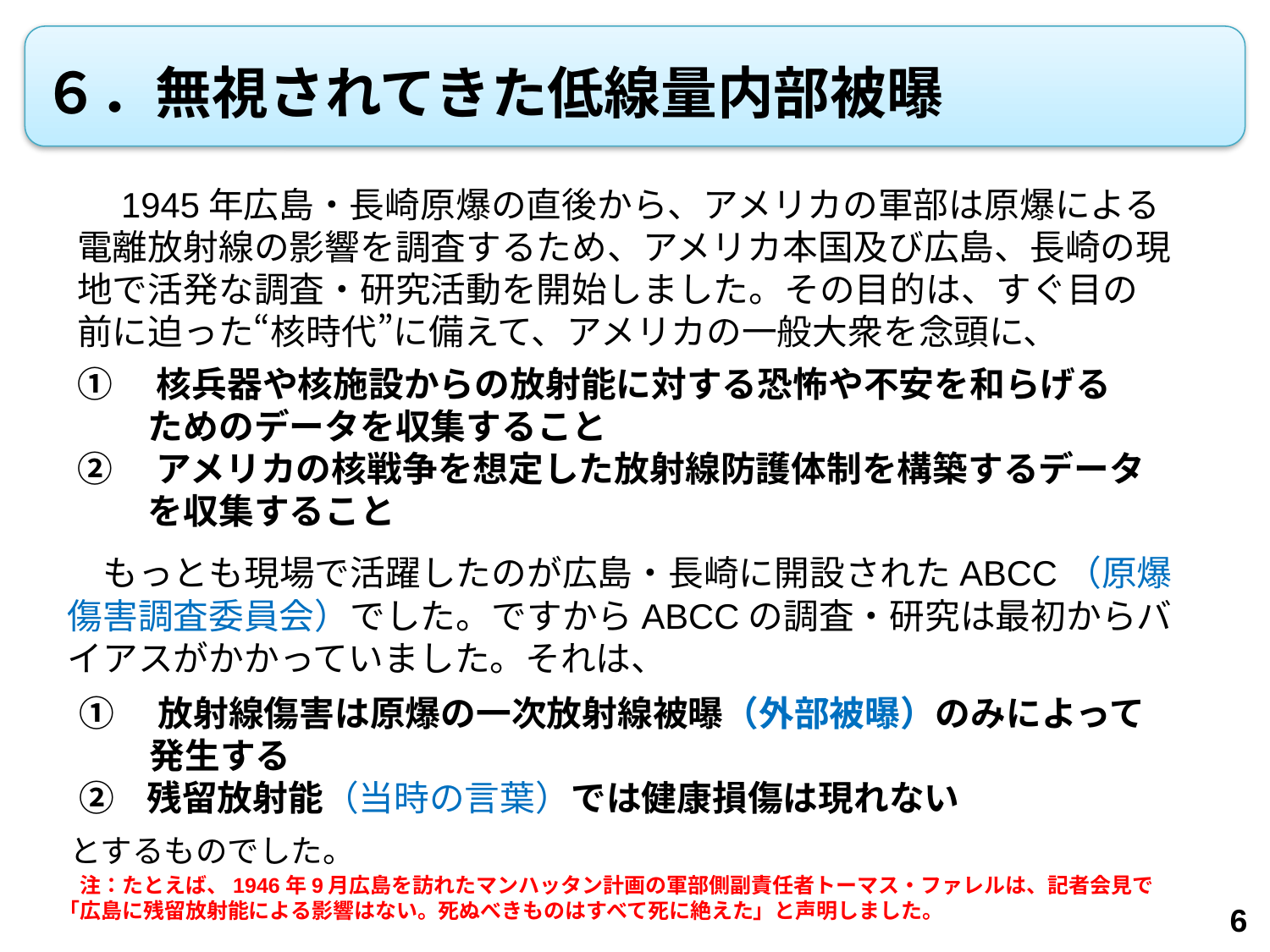

６．無視されてきた低線量内部被曝

　1945年広島・長崎原爆の直後から、アメリカの軍部は原爆による電離放射線の影響を調査するため、アメリカ本国及び広島、長崎の現地で活発な調査・研究活動を開始しました。その目的は、すぐ目の前に迫った“核時代”に備えて、アメリカの一般大衆を念頭に、
①　核兵器や核施設からの放射能に対する恐怖や不安を和らげる
　　ためのデータを収集すること
②　アメリカの核戦争を想定した放射線防護体制を構築するデータ
　　を収集すること
　もっとも現場で活躍したのが広島・長崎に開設されたABCC（原爆傷害調査委員会）でした。ですからABCCの調査・研究は最初からバイアスがかかっていました。それは、
①　放射線傷害は原爆の一次放射線被曝（外部被曝）のみによって
　　発生する
②   残留放射能（当時の言葉）では健康損傷は現れない
とするものでした。
　注：たとえば、1946年9月広島を訪れたマンハッタン計画の軍部側副責任者トーマス・ファレルは、記者会見で「広島に残留放射能による影響はない。死ぬべきものはすべて死に絶えた」と声明しました。
6